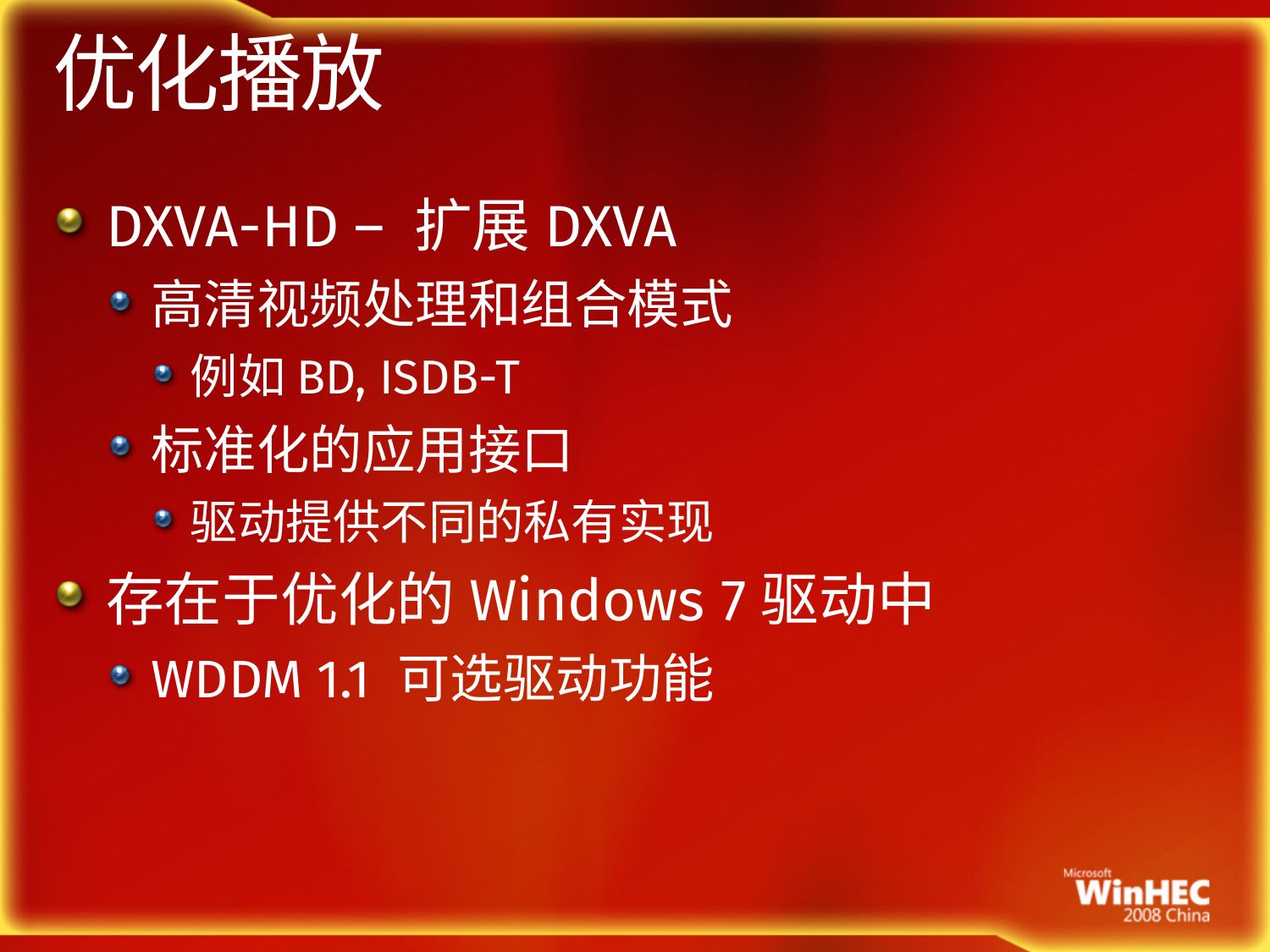

# 优化播放
DXVA-HD – 扩展DXVA
高清视频处理和组合模式
例如BD, ISDB-T
标准化的应用接口
驱动提供不同的私有实现
存在于优化的Windows 7驱动中
WDDM 1.1 可选驱动功能